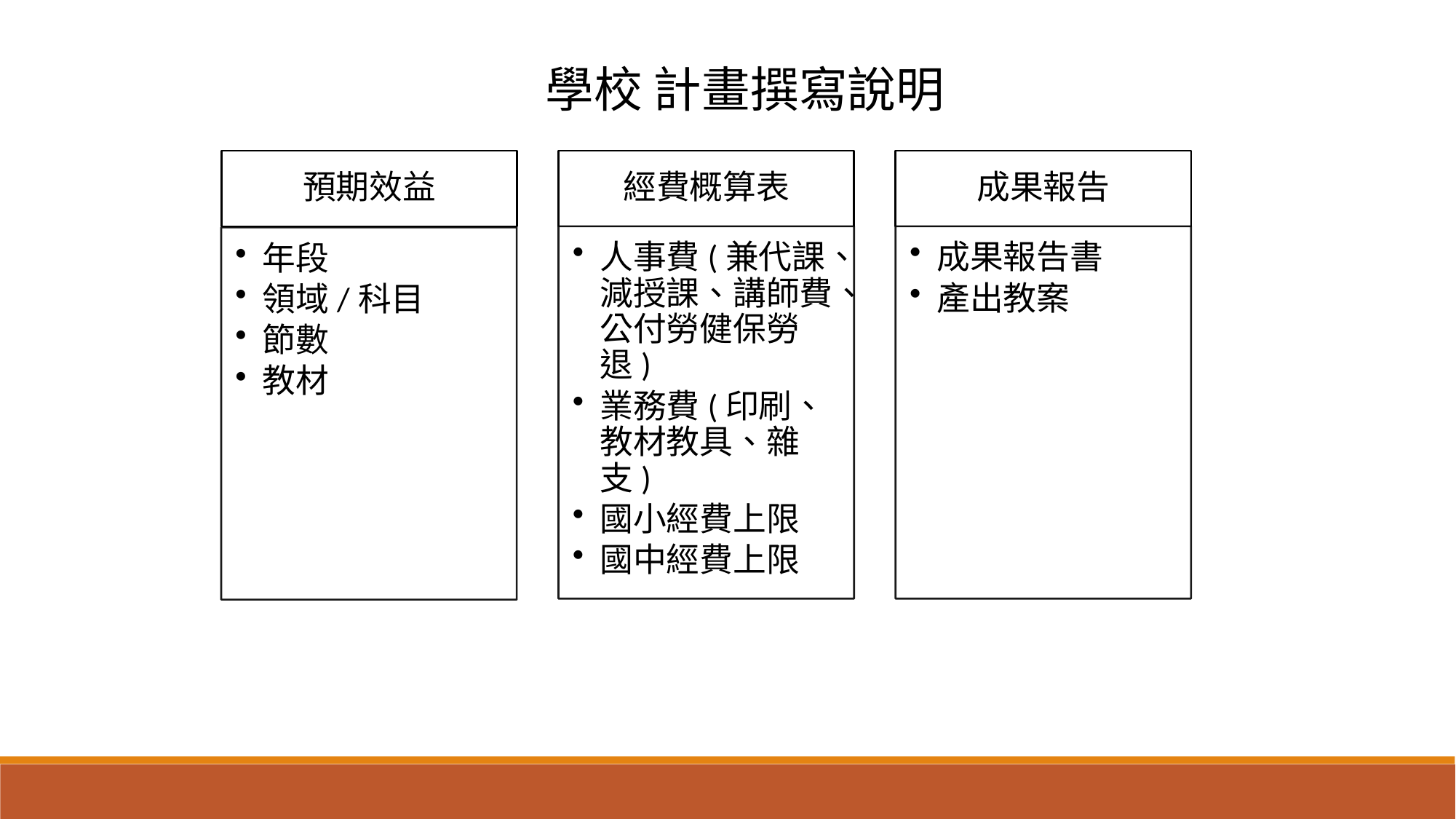

學校 計畫撰寫說明
預期效益
年段
領域/科目
節數
教材
經費概算表
人事費(兼代課、減授課、講師費、公付勞健保勞退)
業務費(印刷、教材教具、雜支)
國小經費上限
國中經費上限

成果報告
成果報告書
產出教案